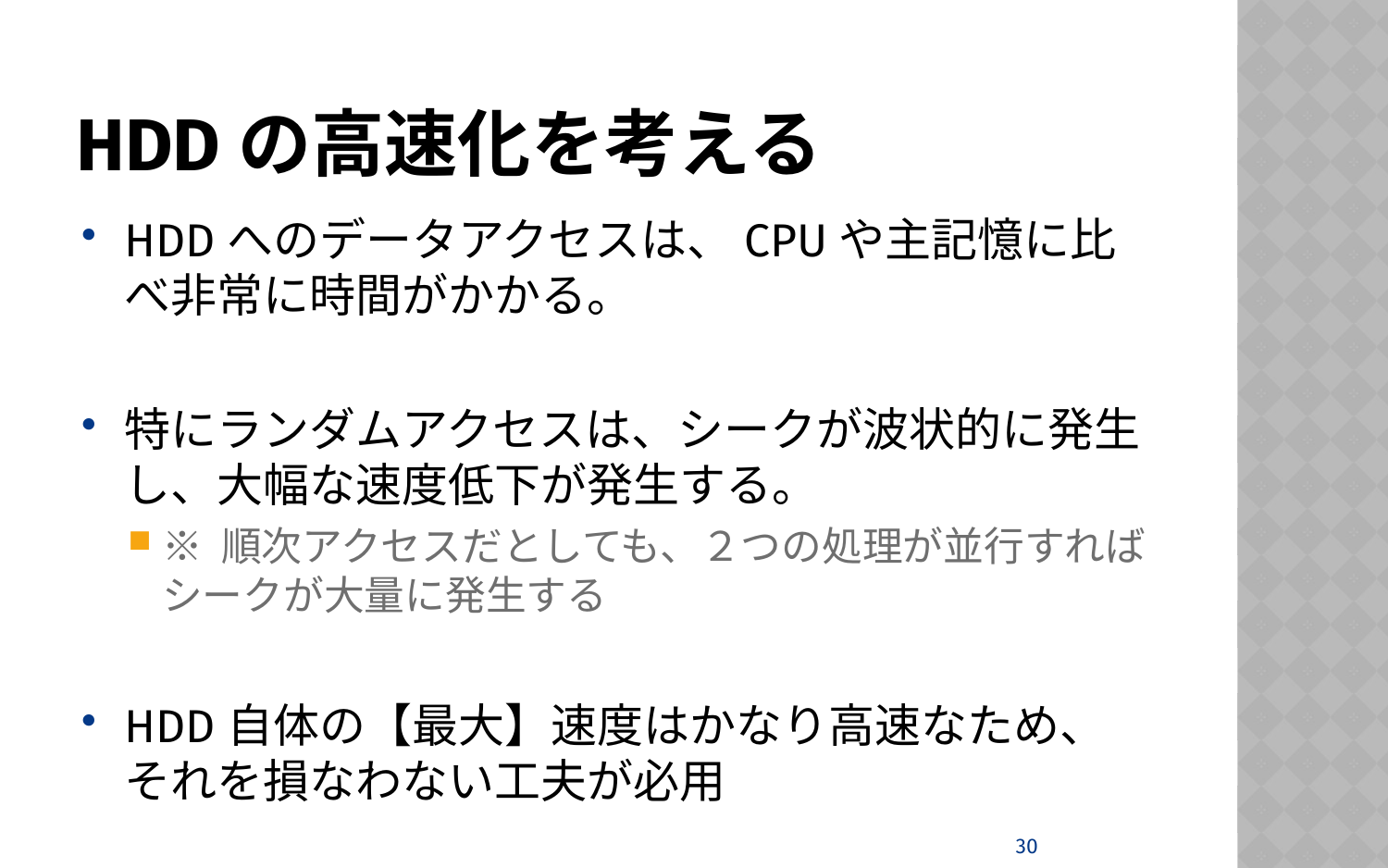

# HDDの高速化を考える
HDDへのデータアクセスは、CPUや主記憶に比べ非常に時間がかかる。

特にランダムアクセスは、シークが波状的に発生し、大幅な速度低下が発生する。
※ 順次アクセスだとしても、２つの処理が並行すればシークが大量に発生する

HDD自体の【最大】速度はかなり高速なため、
それを損なわない工夫が必用

30